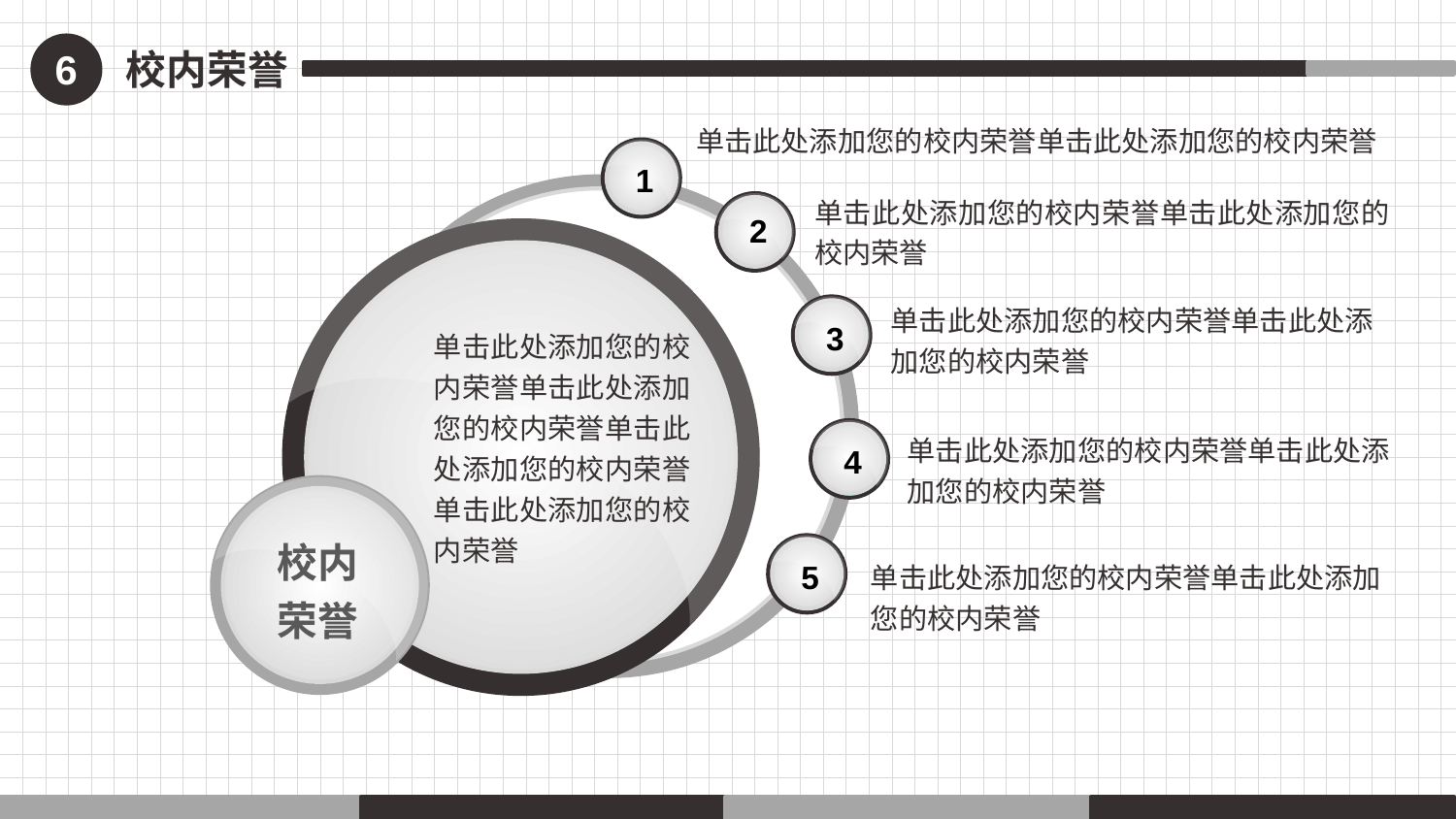

6
校内荣誉

单击此处添加您的校内荣誉单击此处添加您的校内荣誉

1

单击此处添加您的校内荣誉单击此处添加您的校内荣誉单击此处添加您的校内荣誉单击此处添加您的校内荣誉
单击此处添加您的校内荣誉单击此处添加您的校内荣誉

2
单击此处添加您的校内荣誉单击此处添加您的校内荣誉

3
单击此处添加您的校内荣誉单击此处添加您的校内荣誉

4

校内
荣誉

5
单击此处添加您的校内荣誉单击此处添加您的校内荣誉